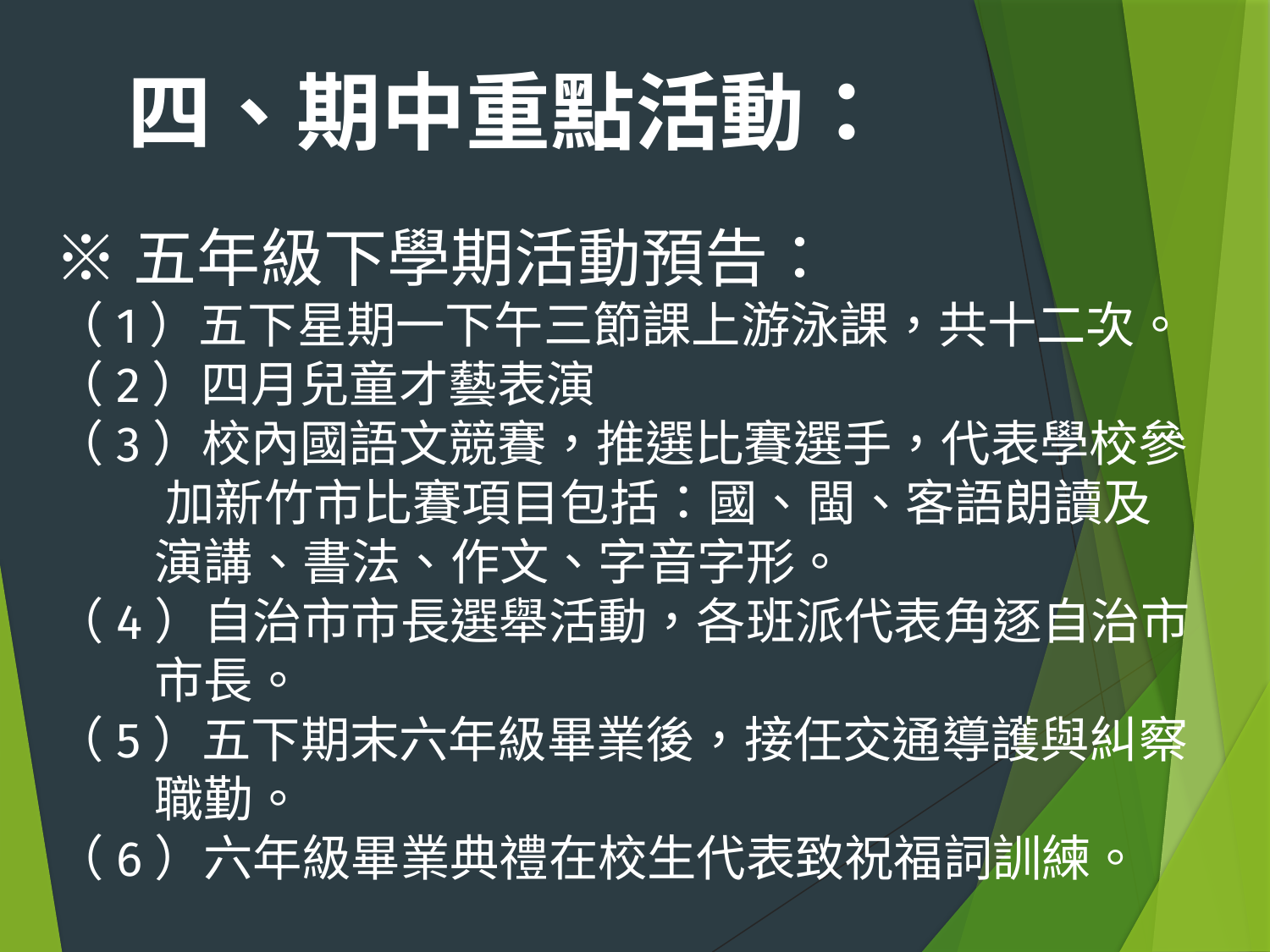

四、期中重點活動：
※五年級下學期活動預告：
（1）五下星期一下午三節課上游泳課，共十二次。
（2）四月兒童才藝表演
（3）校內國語文競賽，推選比賽選手，代表學校參
         加新竹市比賽項目包括：國、閩、客語朗讀及
        演講、書法、作文、字音字形。
（4）自治市市長選舉活動，各班派代表角逐自治市
        市長。
（5）五下期末六年級畢業後，接任交通導護與糾察
        職勤。
（6）六年級畢業典禮在校生代表致祝福詞訓練。